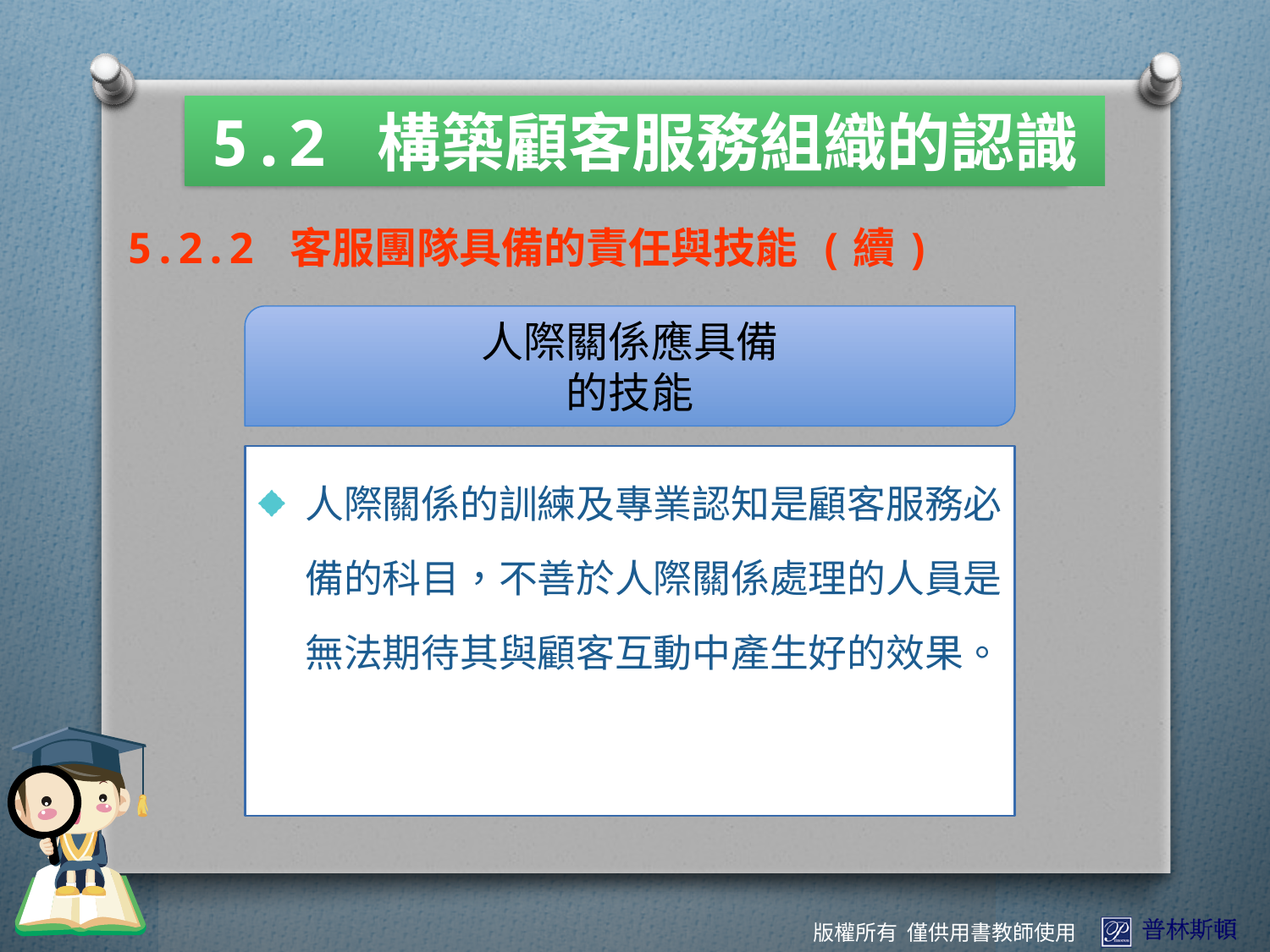

5.2 構築顧客服務組織的認識
5.2.2 客服團隊具備的責任與技能 (續)
人際關係應具備
的技能
人際關係的訓練及專業認知是顧客服務必備的科目，不善於人際關係處理的人員是無法期待其與顧客互動中產生好的效果。